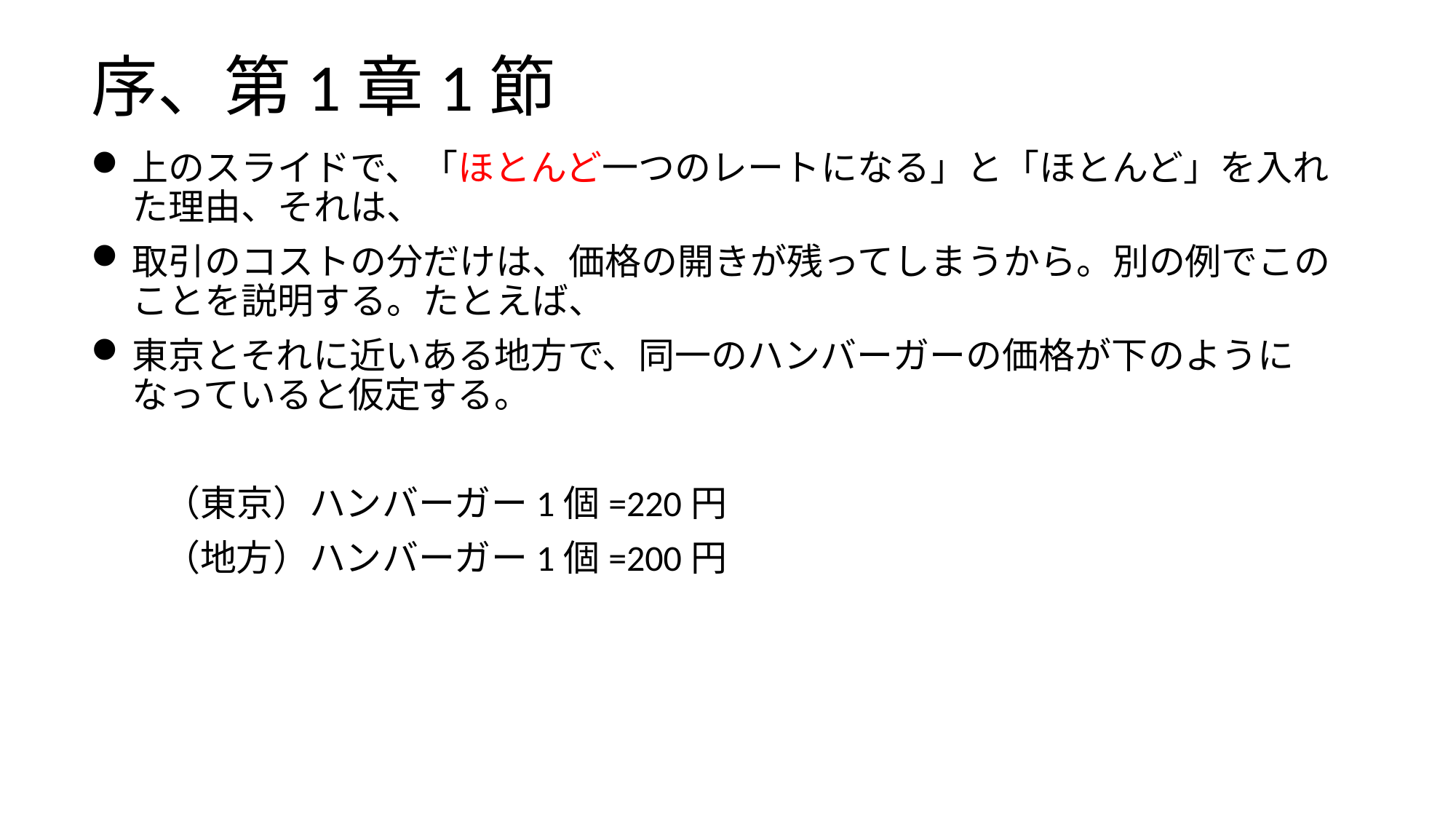

# 序、第1章1節
上のスライドで、「ほとんど一つのレートになる」と「ほとんど」を入れた理由、それは、
取引のコストの分だけは、価格の開きが残ってしまうから。別の例でこのことを説明する。たとえば、
東京とそれに近いある地方で、同一のハンバーガーの価格が下のようになっていると仮定する。

　　（東京）ハンバーガー1個=220円
　　（地方）ハンバーガー1個=200円